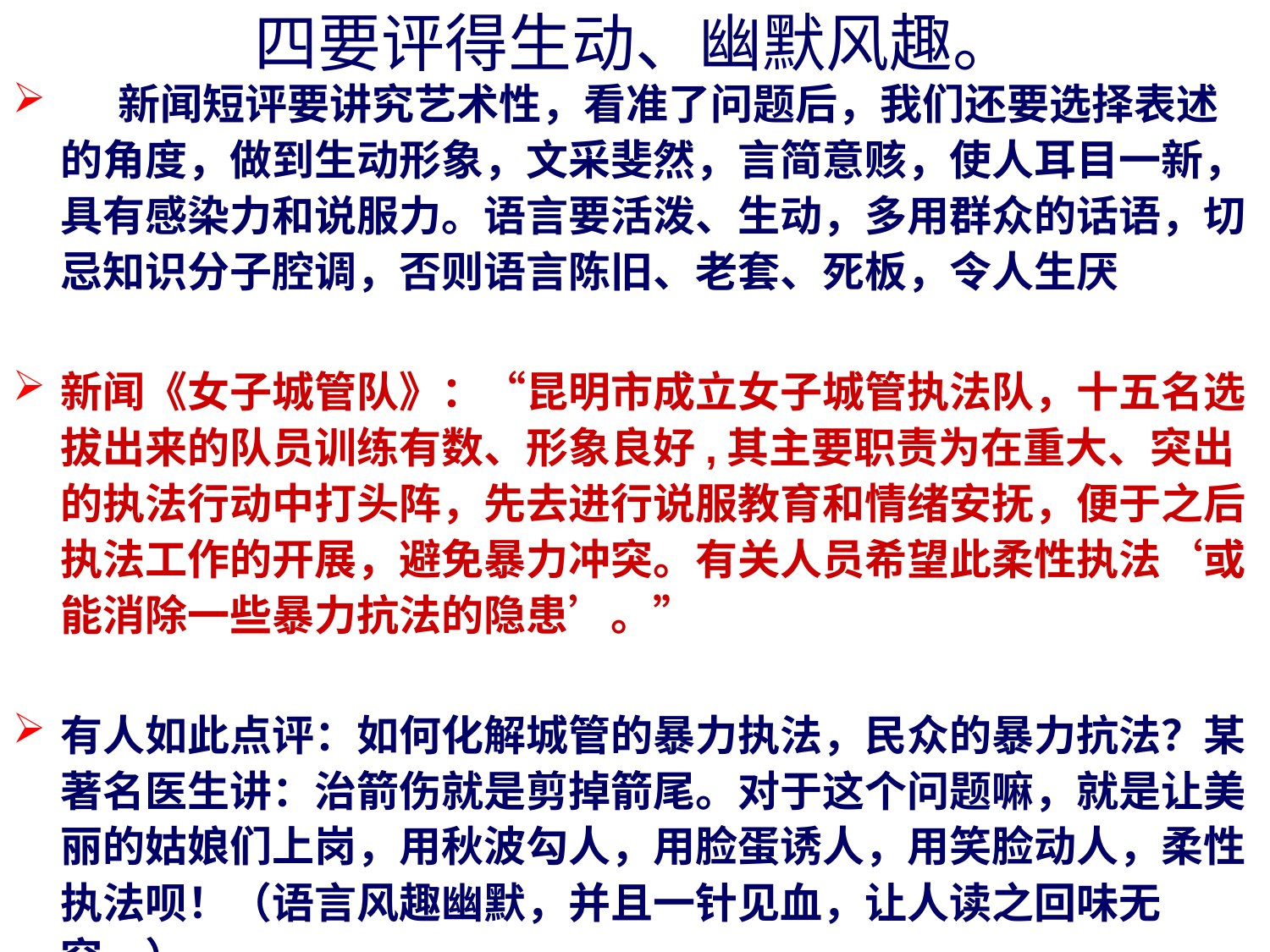

# 四要评得生动、幽默风趣。
     新闻短评要讲究艺术性，看准了问题后，我们还要选择表述的角度，做到生动形象，文采斐然，言简意赅，使人耳目一新，具有感染力和说服力。语言要活泼、生动，多用群众的话语，切忌知识分子腔调，否则语言陈旧、老套、死板，令人生厌。
新闻《女子城管队》：“昆明市成立女子城管执法队，十五名选拔出来的队员训练有数、形象良好,其主要职责为在重大、突出的执法行动中打头阵，先去进行说服教育和情绪安抚，便于之后执法工作的开展，避免暴力冲突。有关人员希望此柔性执法‘或能消除一些暴力抗法的隐患’。”
有人如此点评：如何化解城管的暴力执法，民众的暴力抗法？某著名医生讲：治箭伤就是剪掉箭尾。对于这个问题嘛，就是让美丽的姑娘们上岗，用秋波勾人，用脸蛋诱人，用笑脸动人，柔性执法呗！（语言风趣幽默，并且一针见血，让人读之回味无穷。）